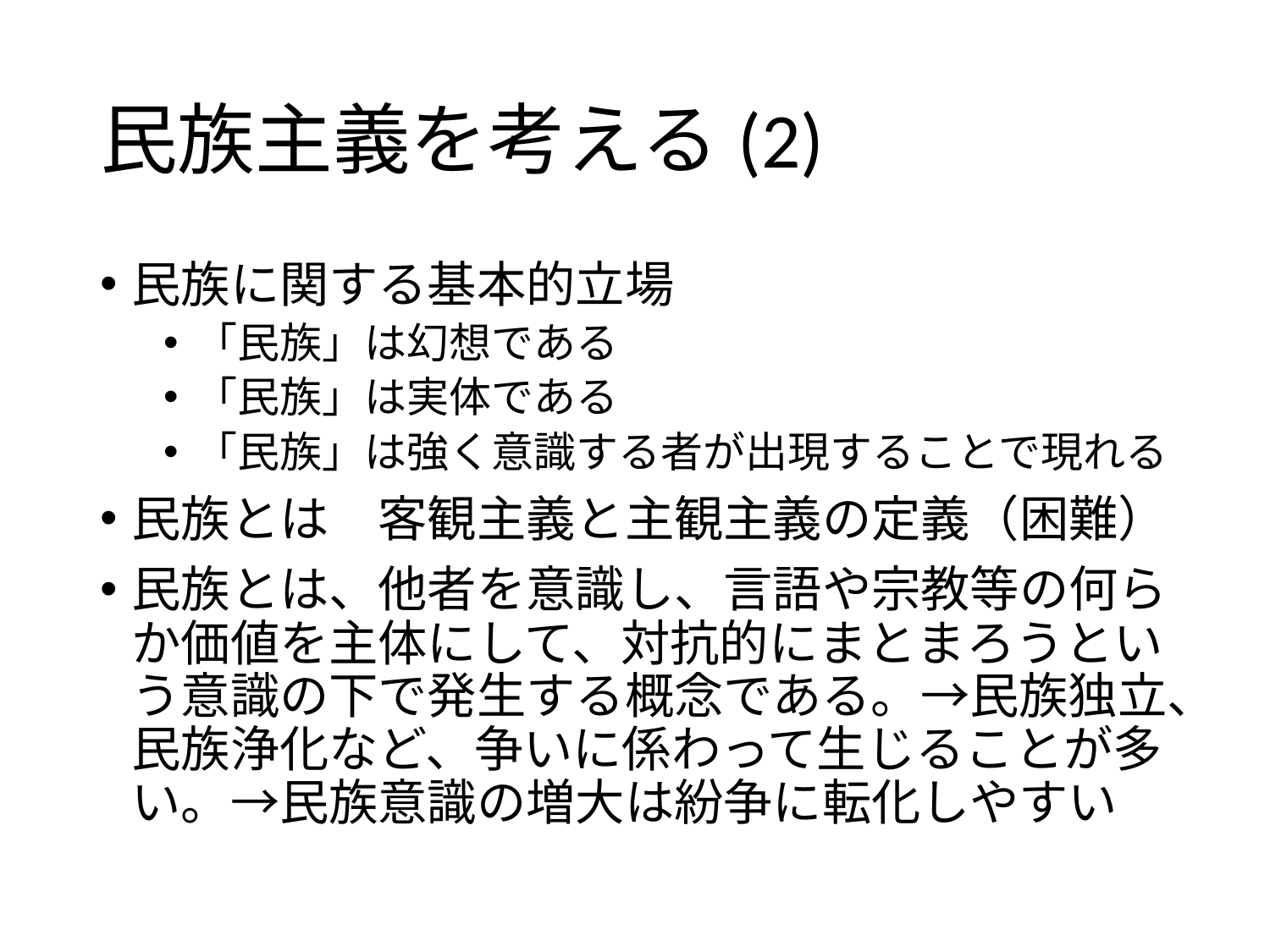

# 民族主義を考える(2)
民族に関する基本的立場
「民族」は幻想である
「民族」は実体である
「民族」は強く意識する者が出現することで現れる
民族とは　客観主義と主観主義の定義（困難）
民族とは、他者を意識し、言語や宗教等の何らか価値を主体にして、対抗的にまとまろうという意識の下で発生する概念である。→民族独立、民族浄化など、争いに係わって生じることが多い。→民族意識の増大は紛争に転化しやすい